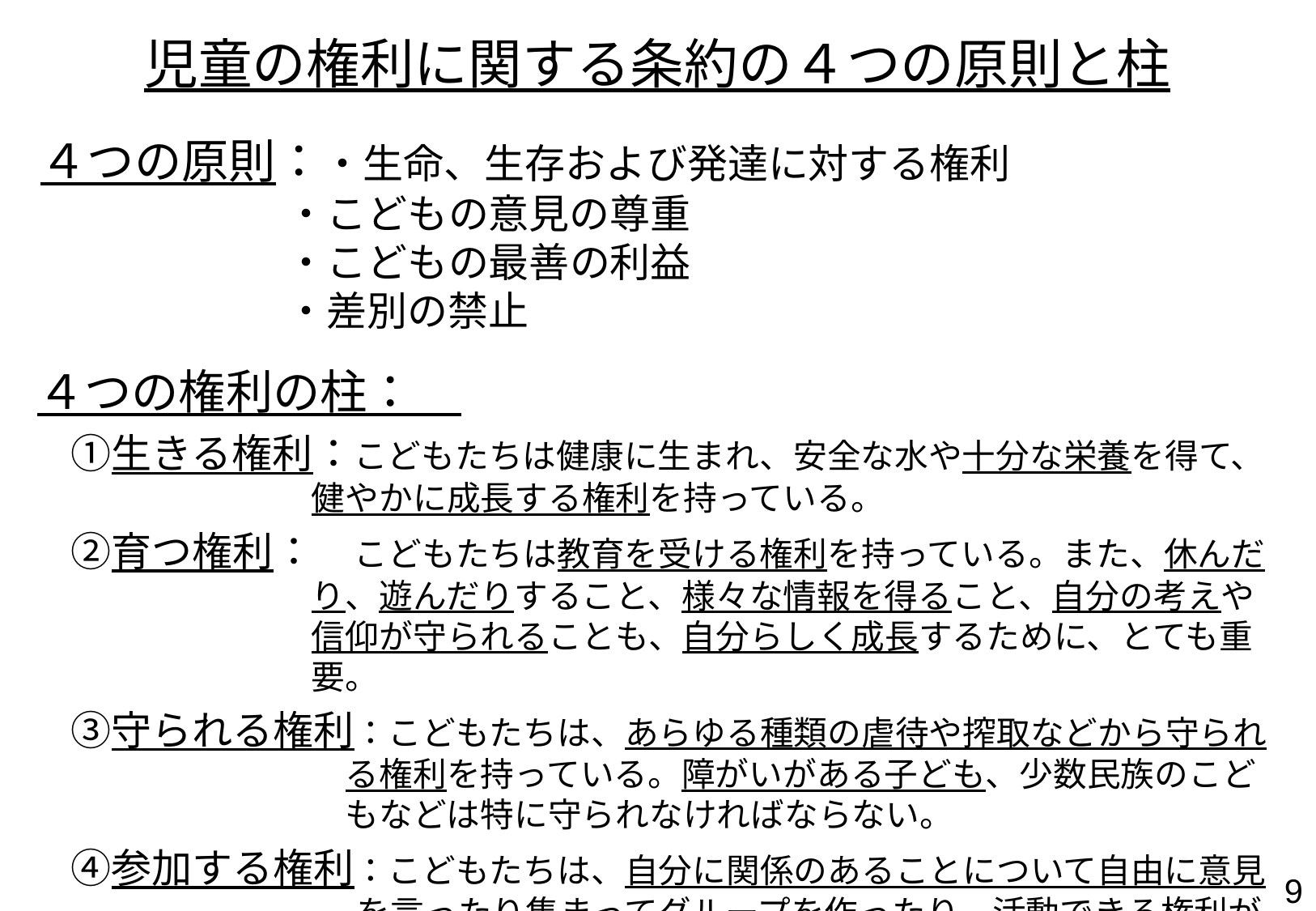

児童の権利に関する条約の４つの原則と柱
４つの原則：・生命、生存および発達に対する権利
・こどもの意見の尊重
・こどもの最善の利益
・差別の禁止
４つの権利の柱：
　①生きる権利：こどもたちは健康に生まれ、安全な水や十分な栄養を得て、健やかに成長する権利を持っている。
　②育つ権利：　こどもたちは教育を受ける権利を持っている。また、休んだり、遊んだりすること、様々な情報を得ること、自分の考えや信仰が守られることも、自分らしく成長するために、とても重要。
　③守られる権利：こどもたちは、あらゆる種類の虐待や搾取などから守られる権利を持っている。障がいがある子ども、少数民族のこどもなどは特に守られなければならない。
　④参加する権利：こどもたちは、自分に関係のあることについて自由に意見を言ったり集まってグループを作ったり、活動できる権利がある。
9